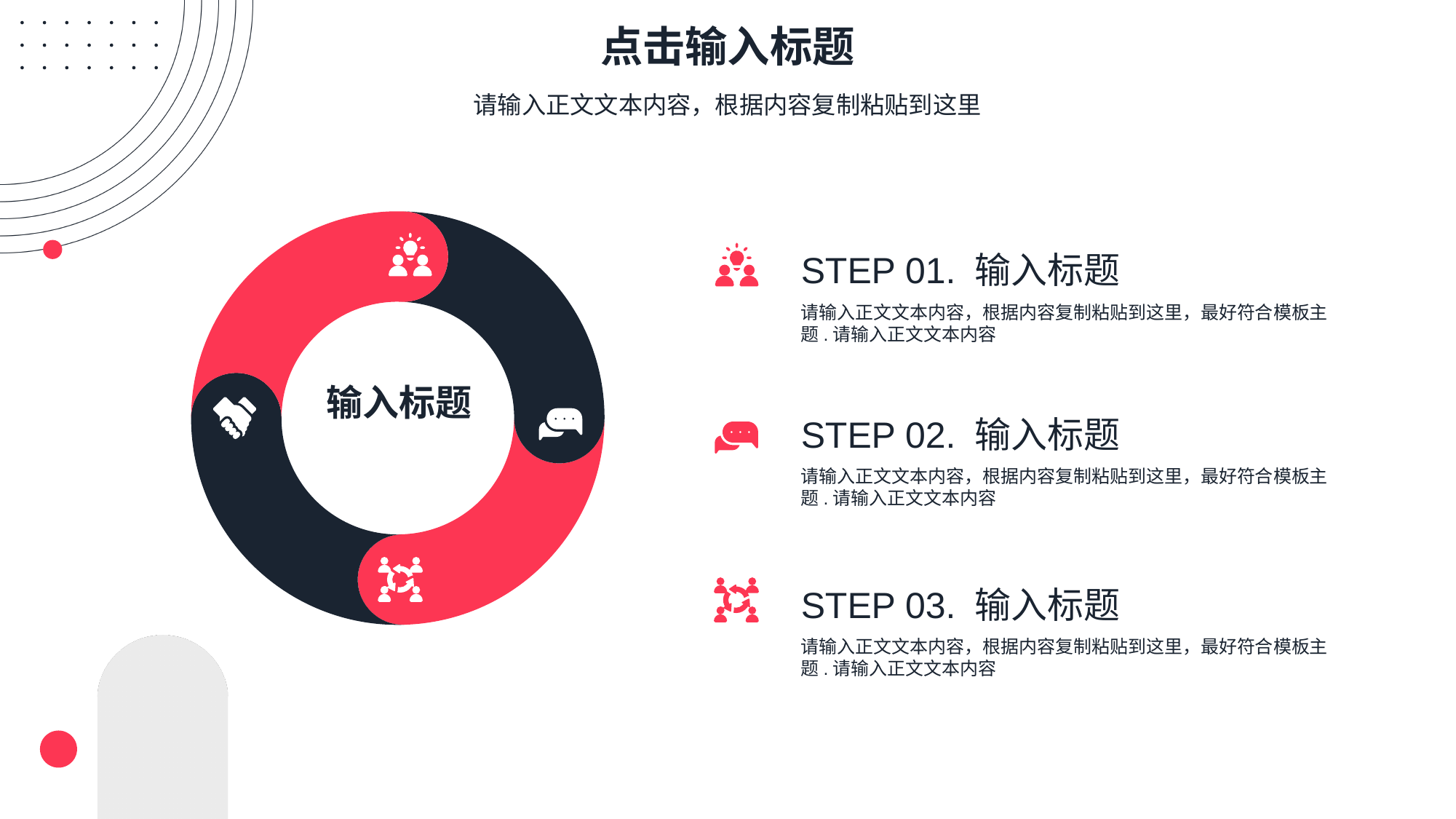

点击输入标题
请输入正文文本内容，根据内容复制粘贴到这里

STEP 01. 输入标题
请输入正文文本内容，根据内容复制粘贴到这里，最好符合模板主题.请输入正文文本内容

输入标题

STEP 02. 输入标题

请输入正文文本内容，根据内容复制粘贴到这里，最好符合模板主题.请输入正文文本内容

STEP 03. 输入标题
请输入正文文本内容，根据内容复制粘贴到这里，最好符合模板主题.请输入正文文本内容